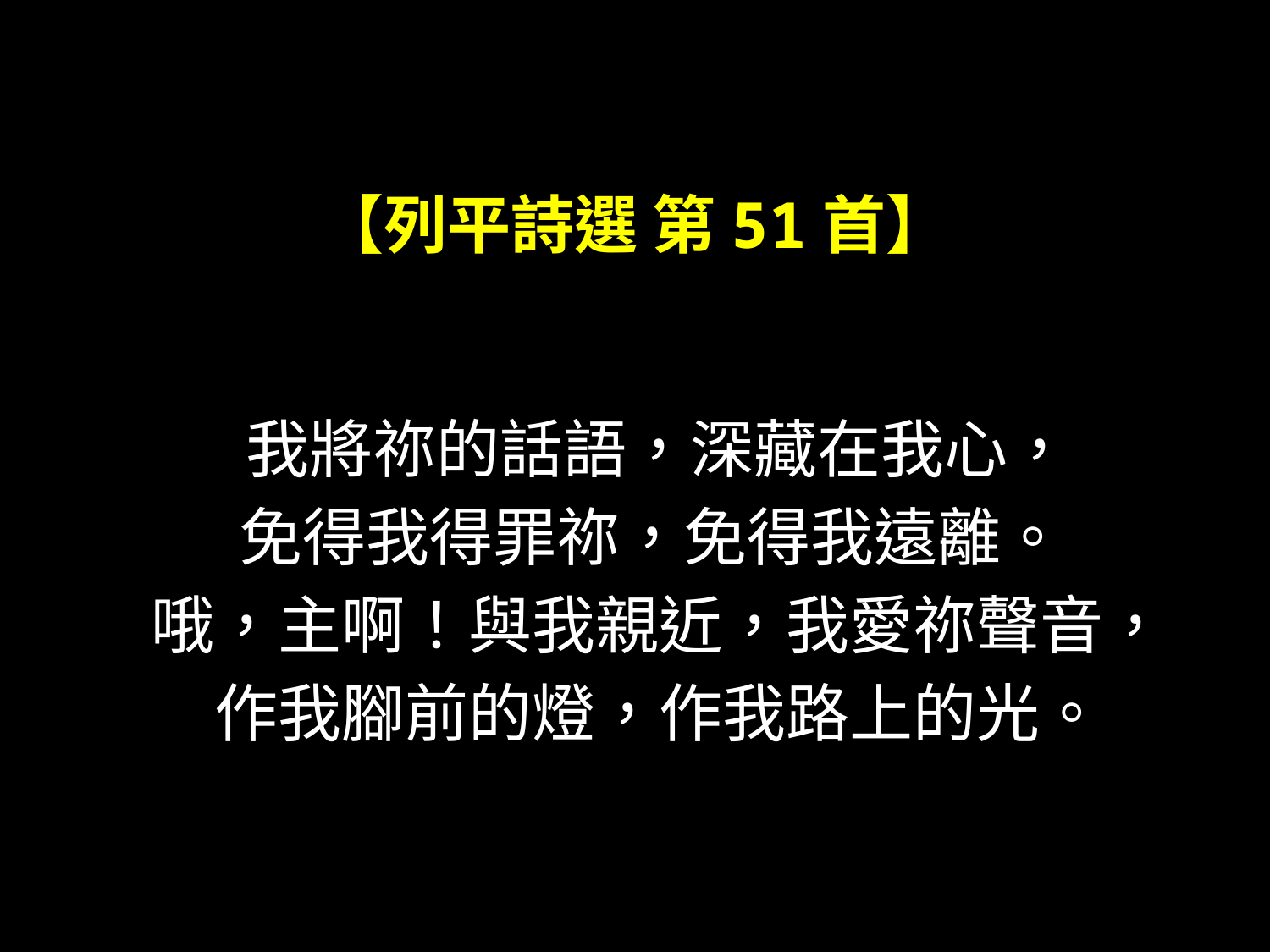

# 【列平詩選 第51首】
我將祢的話語，深藏在我心，
免得我得罪祢，免得我遠離。
哦，主啊！與我親近，我愛祢聲音，
作我腳前的燈，作我路上的光。